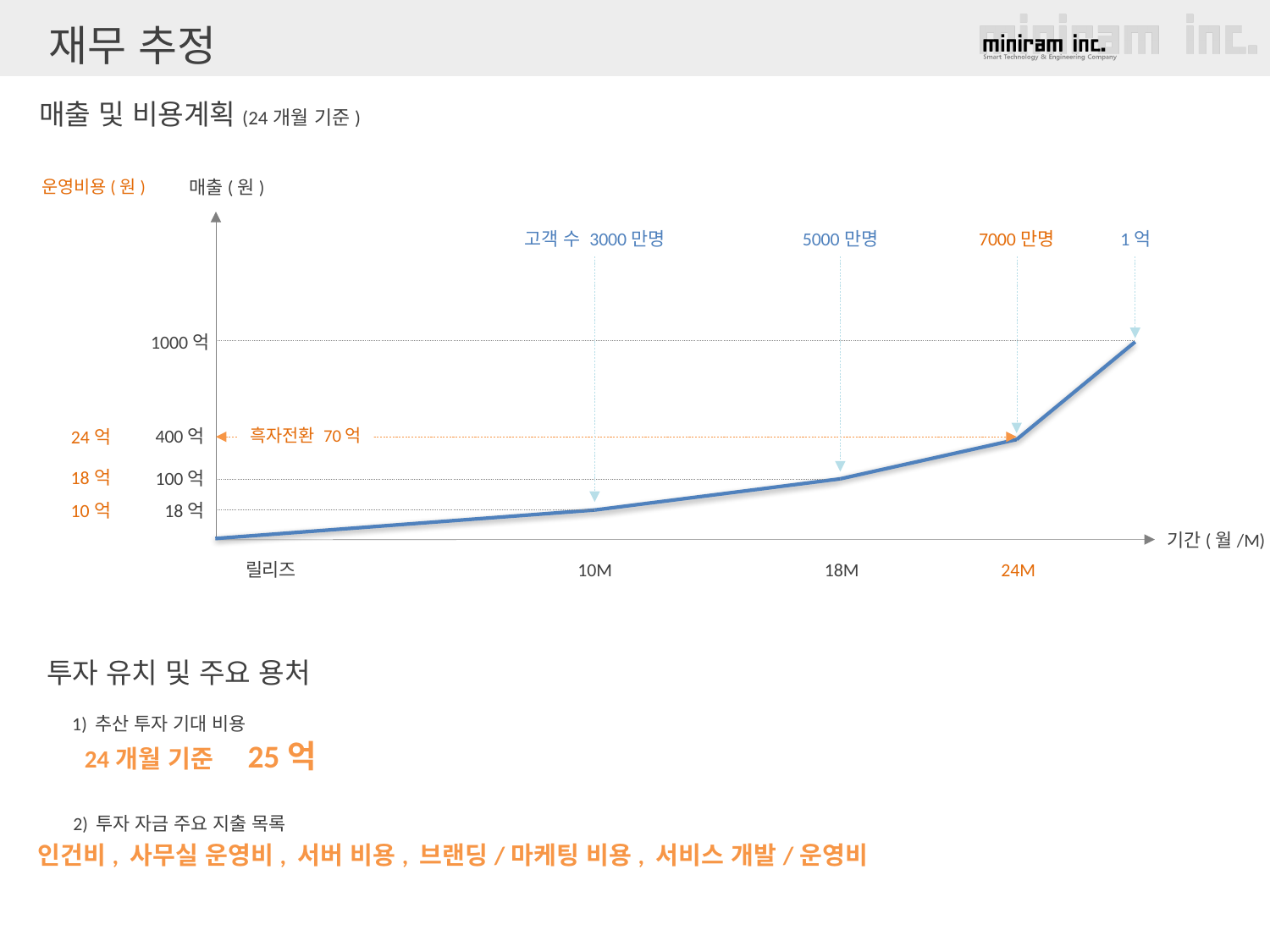

재무 추정
매출 및 비용계획(24개월 기준)
운영비용(원)
매출(원)
고객 수 3000만명
5000만명
7000만명
1억
1000억
400억
24억
흑자전환 70억
18억
100억
18억
10억
기간(월/M)
릴리즈
10M
18M
24M
투자 유치 및 주요 용처
1) 추산 투자 기대 비용
24개월 기준    25억
2) 투자 자금 주요 지출 목록
인건비, 사무실 운영비, 서버 비용, 브랜딩/마케팅 비용, 서비스 개발/운영비